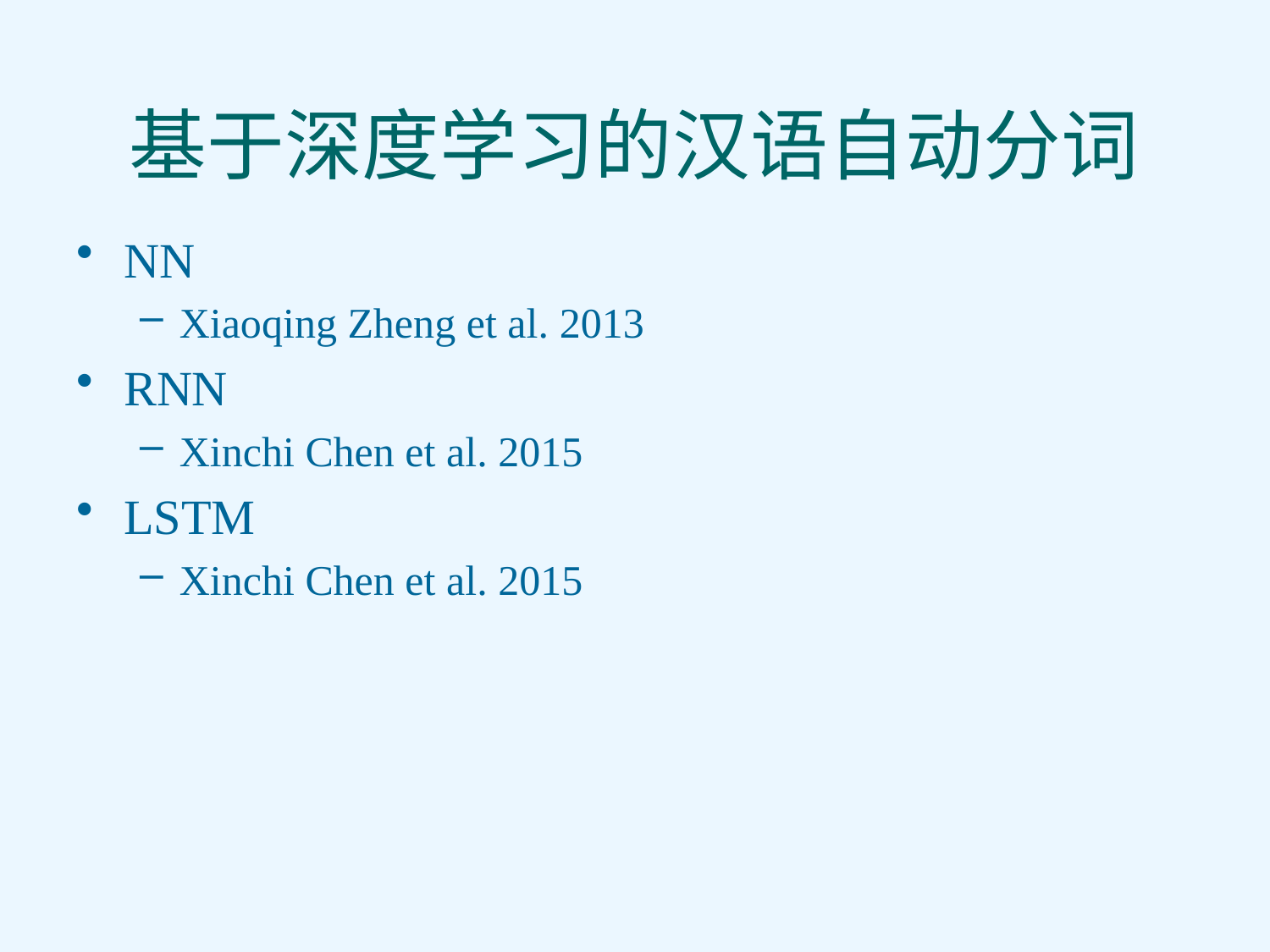

# 基于深度学习的汉语自动分词
NN
Xiaoqing Zheng et al. 2013
RNN
Xinchi Chen et al. 2015
LSTM
Xinchi Chen et al. 2015